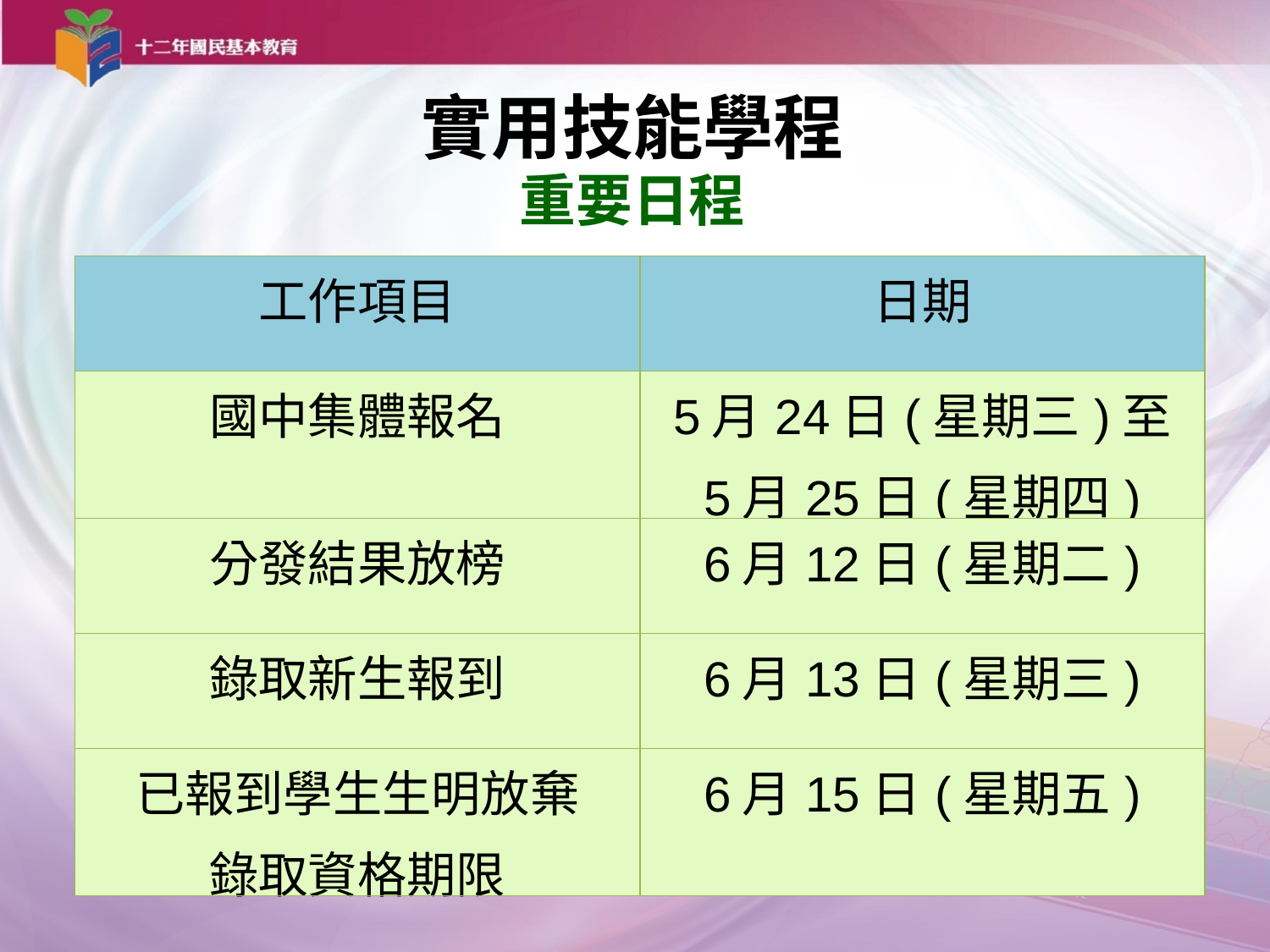

# 實用技能學程
重要日程
| 工作項目 | 日期 |
| --- | --- |
| 國中集體報名 | 5月24日(星期三)至 5月25日(星期四) |
| 分發結果放榜 | 6月12日(星期二) |
| 錄取新生報到 | 6月13日(星期三) |
| 已報到學生生明放棄 錄取資格期限 | 6月15日(星期五) |